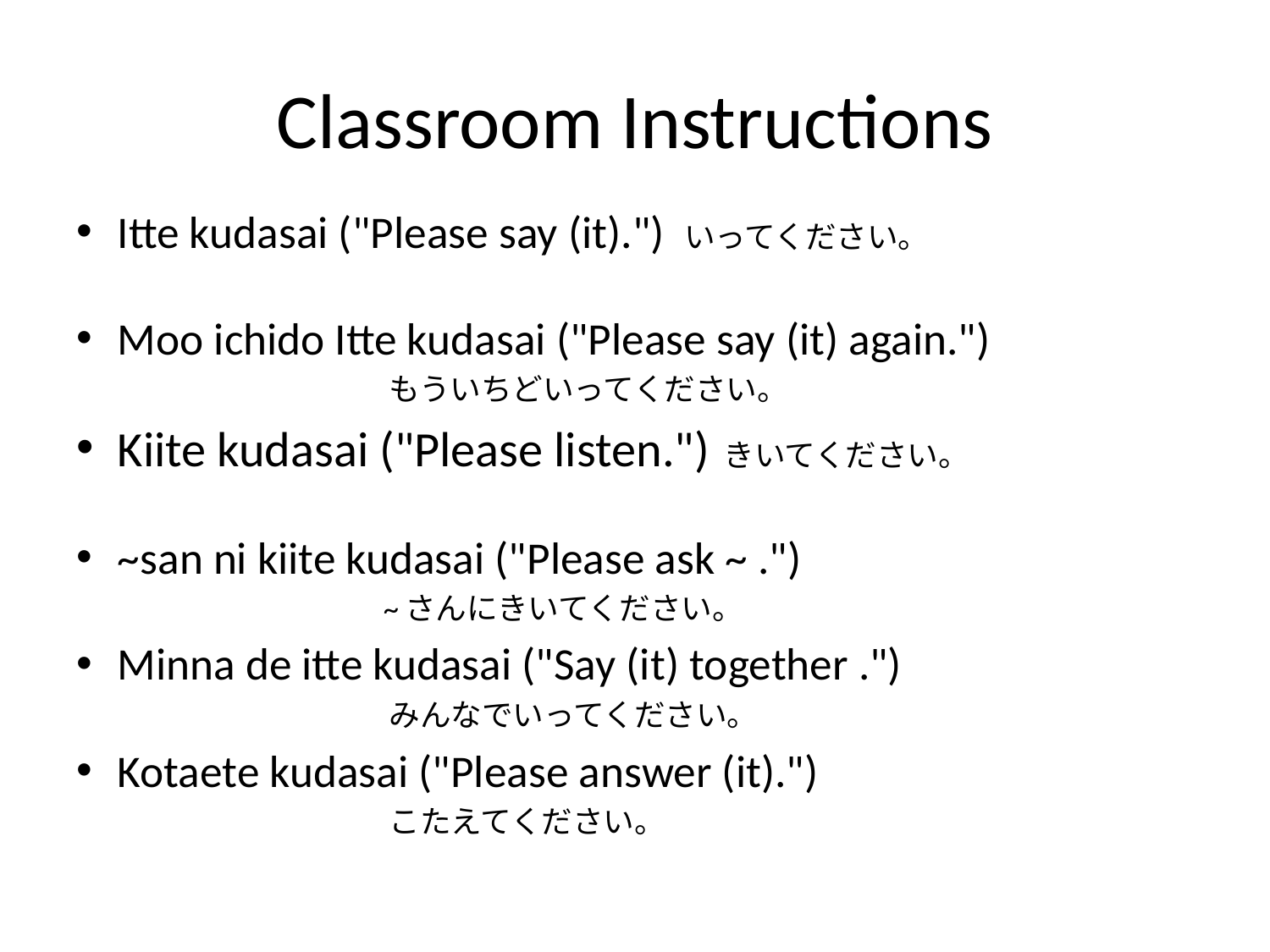

# Classroom Instructions
Itte kudasai ("Please say (it).") いってください。

Moo ichido Itte kudasai ("Please say (it) again.")
                                            もういちどいってください。
Kiite kudasai ("Please listen.") きいてください。

~san ni kiite kudasai ("Please ask ~ .")
                                            ~さんにきいてください。
Minna de itte kudasai ("Say (it) together .")
                                            みんなでいってください。
Kotaete kudasai ("Please answer (it).")
                                            こたえてください。